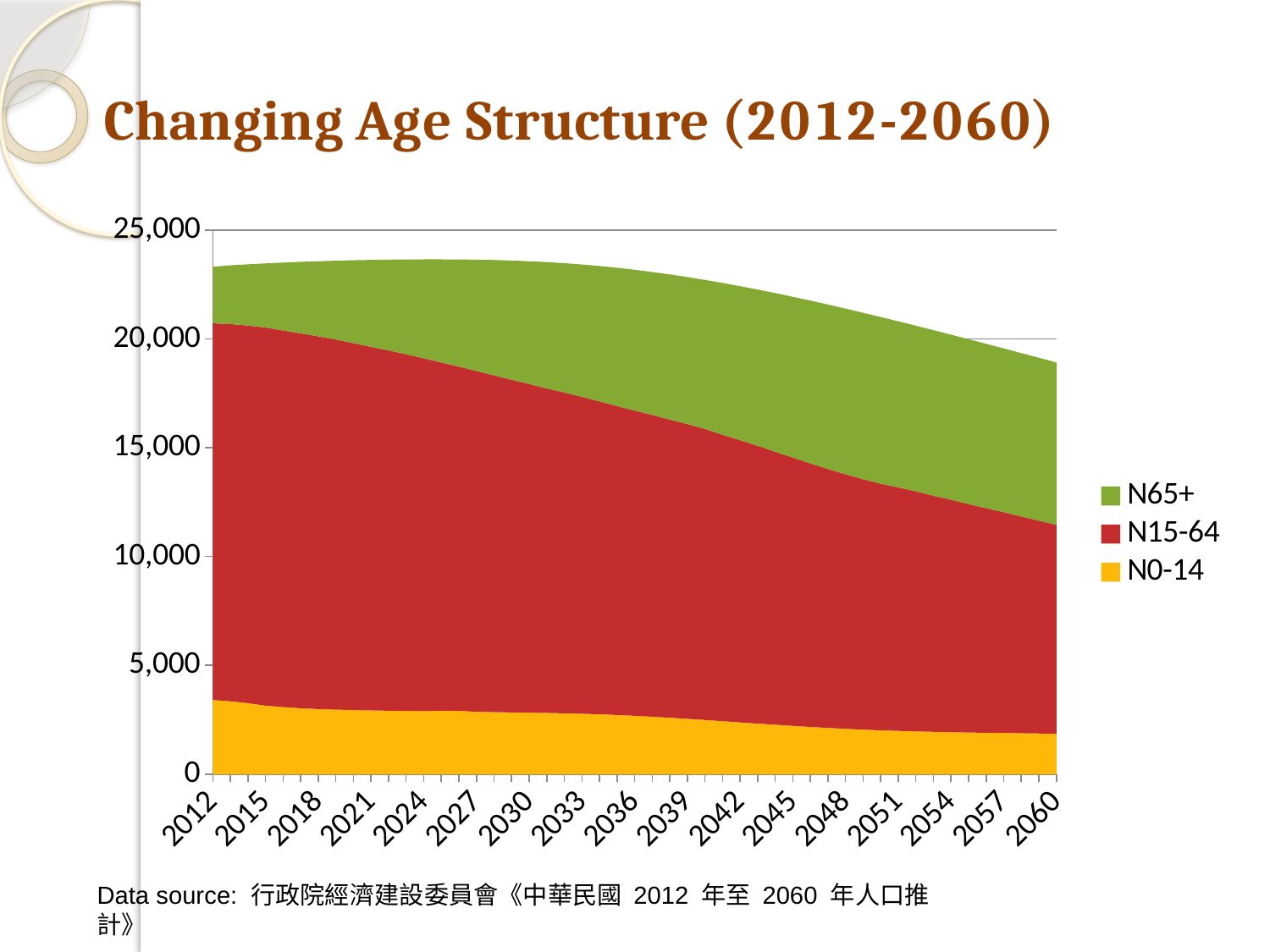

# Changing Age Structure (2012-2060)

### Chart

| Category | N0-14 | N15-64 | N65+ |
|---|---|---|---|
| 2012 | 3411.77 | 17304.825 | 2601.618 |
| 2013 | 3349.287 | 17335.726 | 2695.867 |
| 2014 | 3262.789 | 17352.466 | 2813.67 |
| 2015 | 3149.077 | 17375.617 | 2945.167 |
| 2016 | 3084.49 | 17304.878 | 3117.886 |
| 2017 | 3029.762 | 17228.237 | 3282.339 |
| 2018 | 2993.351 | 17127.203 | 3448.656 |
| 2019 | 2965.204 | 17006.463 | 3621.963 |
| 2020 | 2946.878 | 16859.395 | 3807.654 |
| 2021 | 2930.195 | 16704.161 | 3996.264 |
| 2022 | 2914.512 | 16559.058 | 4170.022 |
| 2023 | 2905.055 | 16391.65 | 4355.415 |
| 2024 | 2898.873 | 16210.445 | 4546.702 |
| 2025 | 2918.321 | 16001.209 | 4736.024 |
| 2026 | 2910.051 | 15817.263 | 4923.381 |
| 2027 | 2866.649 | 15663.705 | 5110.68 |
| 2028 | 2849.684 | 15477.275 | 5297.926 |
| 2029 | 2838.165 | 15288.237 | 5474.33 |
| 2030 | 2827.894 | 15101.609 | 5639.346 |
| 2031 | 2814.12 | 14911.569 | 5802.755 |
| 2032 | 2797.182 | 14744.79 | 5936.851 |
| 2033 | 2776.302 | 14562.135 | 6081.14 |
| 2034 | 2751.275 | 14378.753 | 6220.093 |
| 2035 | 2720.844 | 14196.701 | 6351.906 |
| 2036 | 2682.513 | 14026.22 | 6468.726 |
| 2037 | 2639.526 | 13865.639 | 6570.09 |
| 2038 | 2593.508 | 13704.657 | 6665.463 |
| 2039 | 2545.012 | 13542.638 | 6755.249 |
| 2040 | 2492.908 | 13375.645 | 6843.621 |
| 2041 | 2437.547 | 13158.025 | 6976.274 |
| 2042 | 2380.885 | 12970.303 | 7072.393 |
| 2043 | 2325.125 | 12763.935 | 7179.101 |
| 2044 | 2271.658 | 12544.541 | 7289.499 |
| 2045 | 2220.353 | 12331.045 | 7385.291 |
| 2046 | 2171.945 | 12110.62 | 7479.008 |
| 2047 | 2126.448 | 11896.611 | 7557.178 |
| 2048 | 2084.23 | 11698.311 | 7610.675 |
| 2049 | 2046.351 | 11506.641 | 7648.644 |
| 2050 | 2014.353 | 11333.619 | 7658.518 |
| 2051 | 1988.647 | 11188.956 | 7630.706 |
| 2052 | 1966.423 | 11033.581 | 7606.658 |
| 2053 | 1946.584 | 10846.681 | 7608.521 |
| 2054 | 1929.073 | 10684.885 | 7580.553 |
| 2055 | 1914.779 | 10497.993 | 7572.596 |
| 2056 | 1903.155 | 10323.024 | 7548.429 |
| 2057 | 1892.243 | 10145.308 | 7524.718 |
| 2058 | 1881.274 | 9961.444 | 7505.897 |
| 2059 | 1870.176 | 9780.848 | 7482.85 |
| 2060 | 1858.509 | 9598.161 | 7461.477 |
Data source: 行政院經濟建設委員會《中華民國 2012 年至 2060 年人口推計》